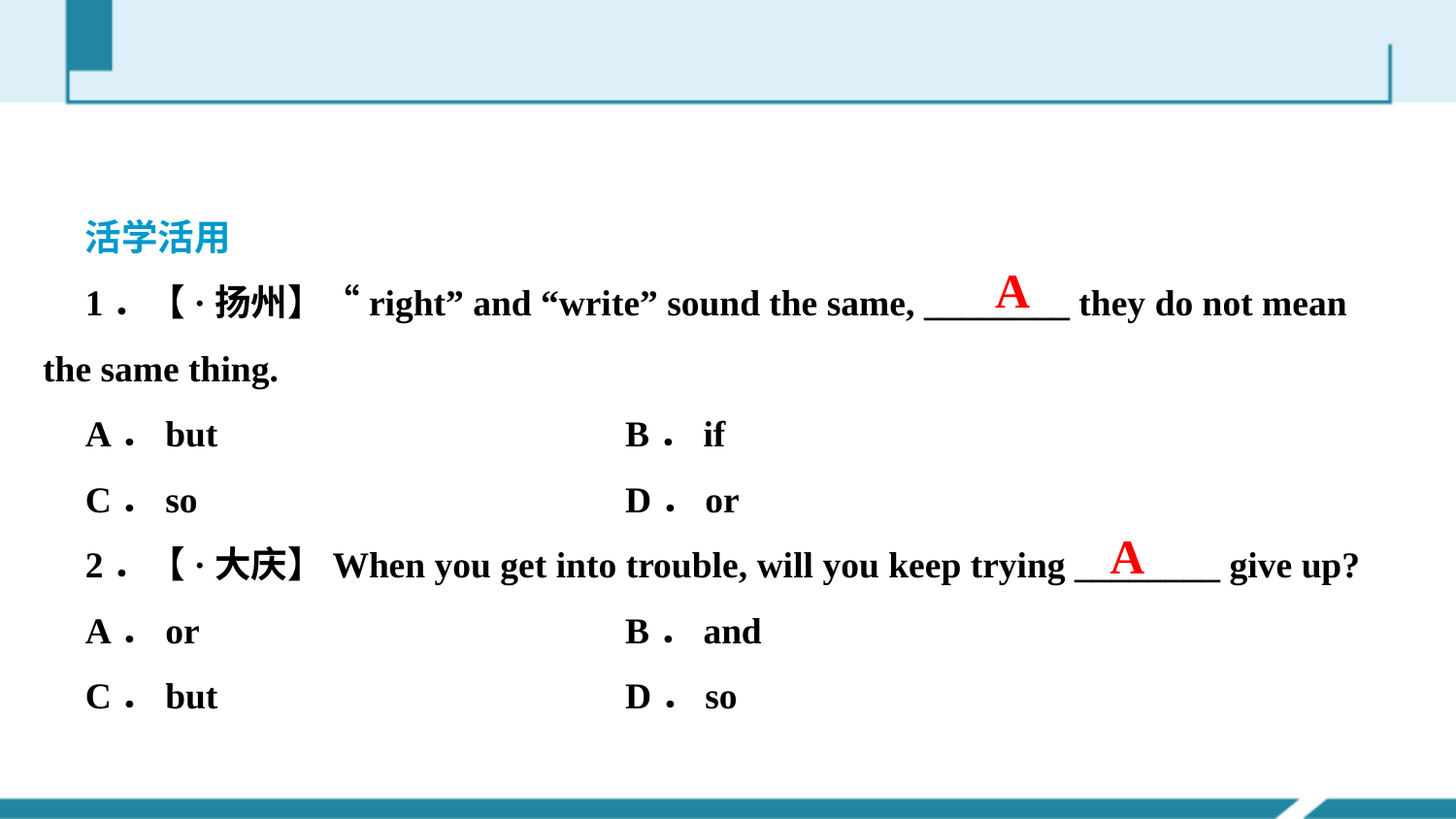

活学活用
1．【·扬州】“right” and “write” sound the same, ________ they do not mean the same thing.
A．but　　　　	     	B．if
C．so  			D．or
2．【·大庆】When you get into trouble, will you keep trying ________ give up?
A．or 		 	B．and
C．but  			D．so
A
A